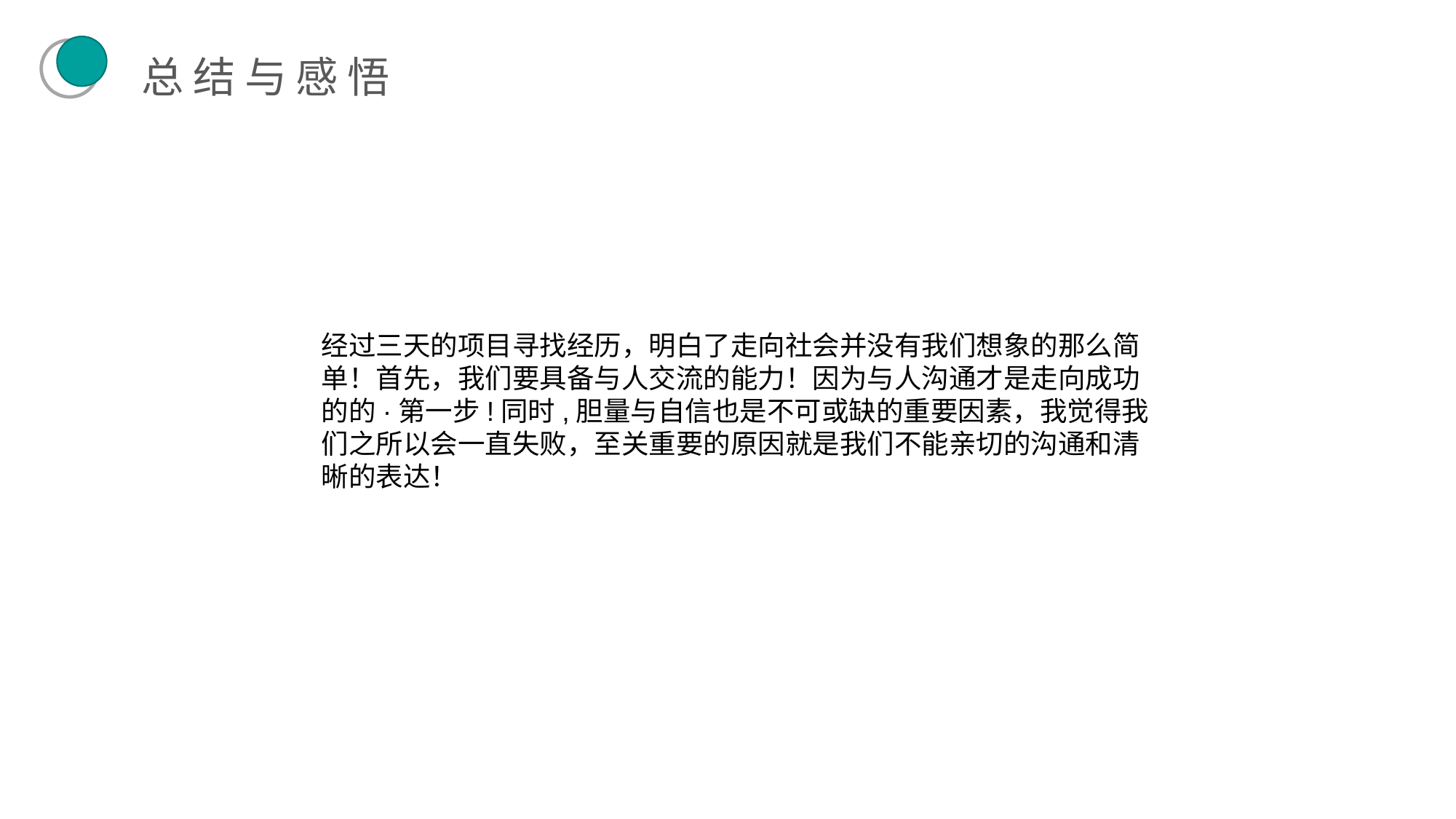

总结与感悟

经过三天的项目寻找经历，明白了走向社会并没有我们想象的那么简单！首先，我们要具备与人交流的能力！因为与人沟通才是走向成功的的·第一步!同时,胆量与自信也是不可或缺的重要因素，我觉得我们之所以会一直失败，至关重要的原因就是我们不能亲切的沟通和清晰的表达！